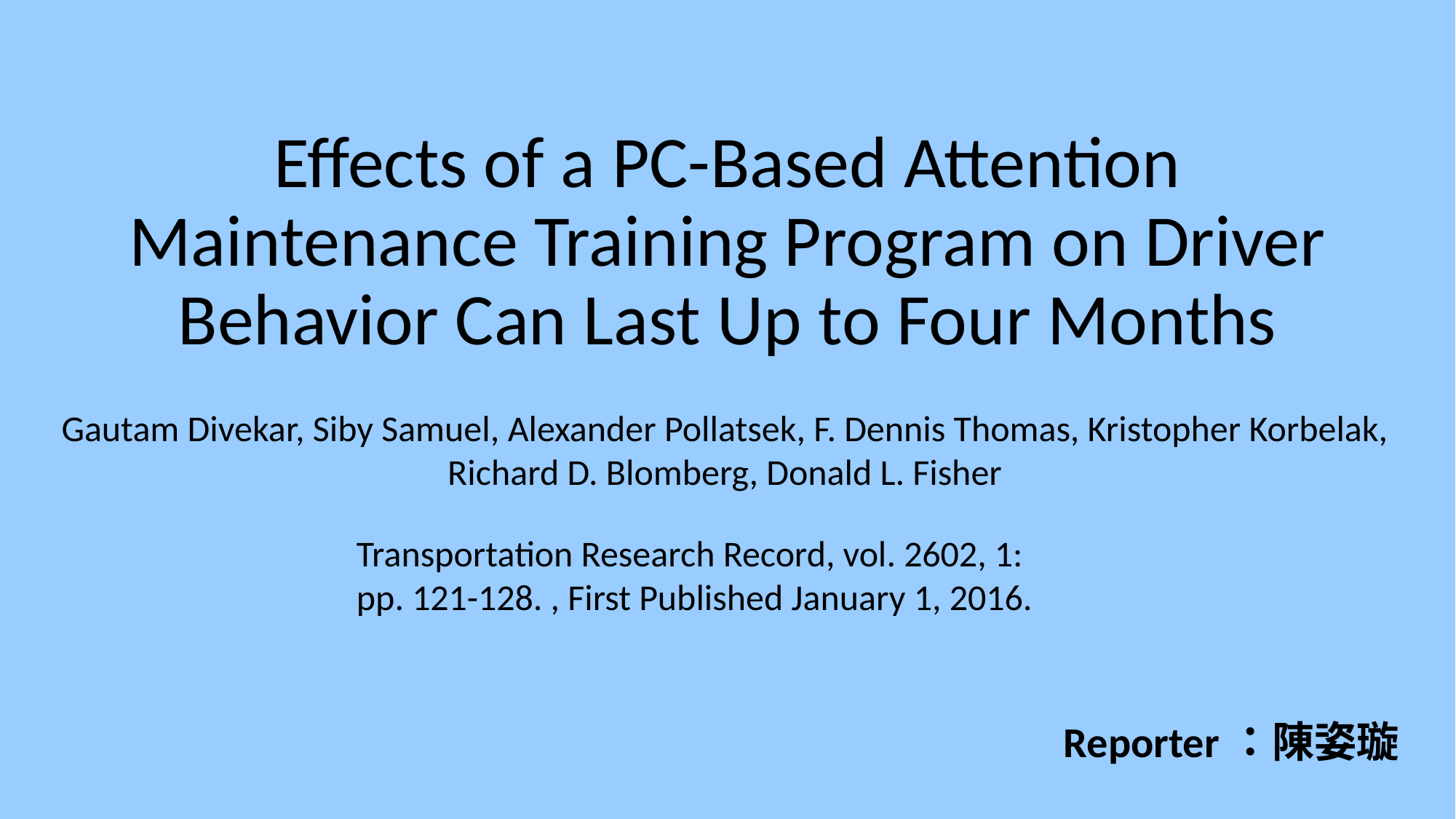

# Effects of a PC-Based Attention Maintenance Training Program on Driver Behavior Can Last Up to Four Months
Gautam Divekar, Siby Samuel, Alexander Pollatsek, F. Dennis Thomas, Kristopher Korbelak, Richard D. Blomberg, Donald L. Fisher
Transportation Research Record, vol. 2602, 1: pp. 121-128. , First Published January 1, 2016.
Reporter：陳姿璇